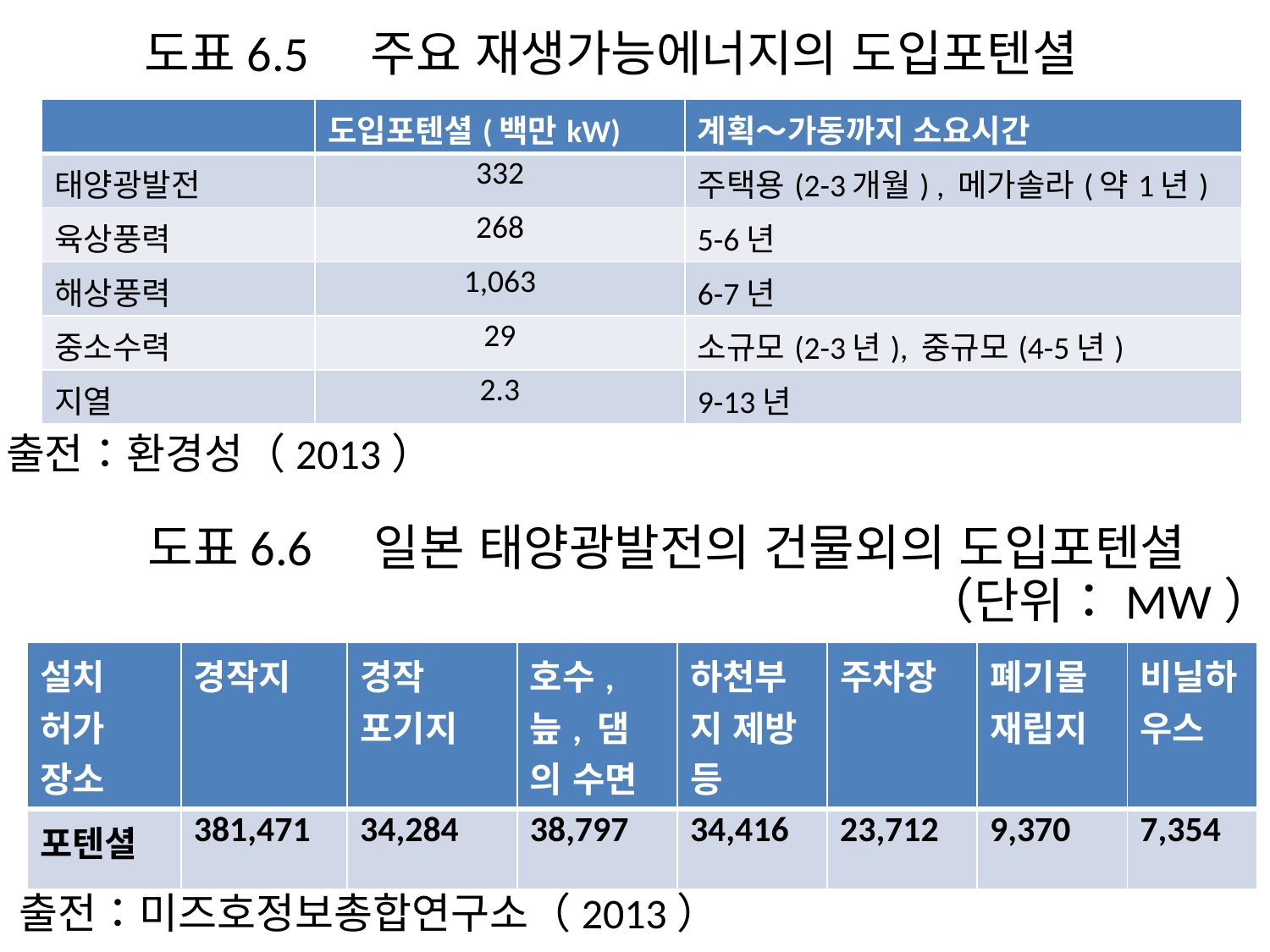

도표6.5　주요 재생가능에너지의 도입포텐셜
|  | 도입포텐셜(백만kW) | 계획～가동까지 소요시간 |
| --- | --- | --- |
| 태양광발전 | 332 | 주택용(2-3개월) , 메가솔라(약1년) |
| 육상풍력 | 268 | 5-6년 |
| 해상풍력 | 1,063 | 6-7년 |
| 중소수력 | 29 | 소규모(2-3년), 중규모(4-5년) |
| 지열 | 2.3 | 9-13년 |
출전：환경성（2013）
도표6.6　일본 태양광발전의 건물외의 도입포텐셜
（단위：MW）
| 설치 허가 장소 | 경작지 | 경작 포기지 | 호수, 늪, 댐 의 수면 | 하천부지 제방 등 | 주차장 | 폐기물재립지 | 비닐하우스 |
| --- | --- | --- | --- | --- | --- | --- | --- |
| 포텐셜 | 381,471 | 34,284 | 38,797 | 34,416 | 23,712 | 9,370 | 7,354 |
출전：미즈호정보총합연구소（2013）